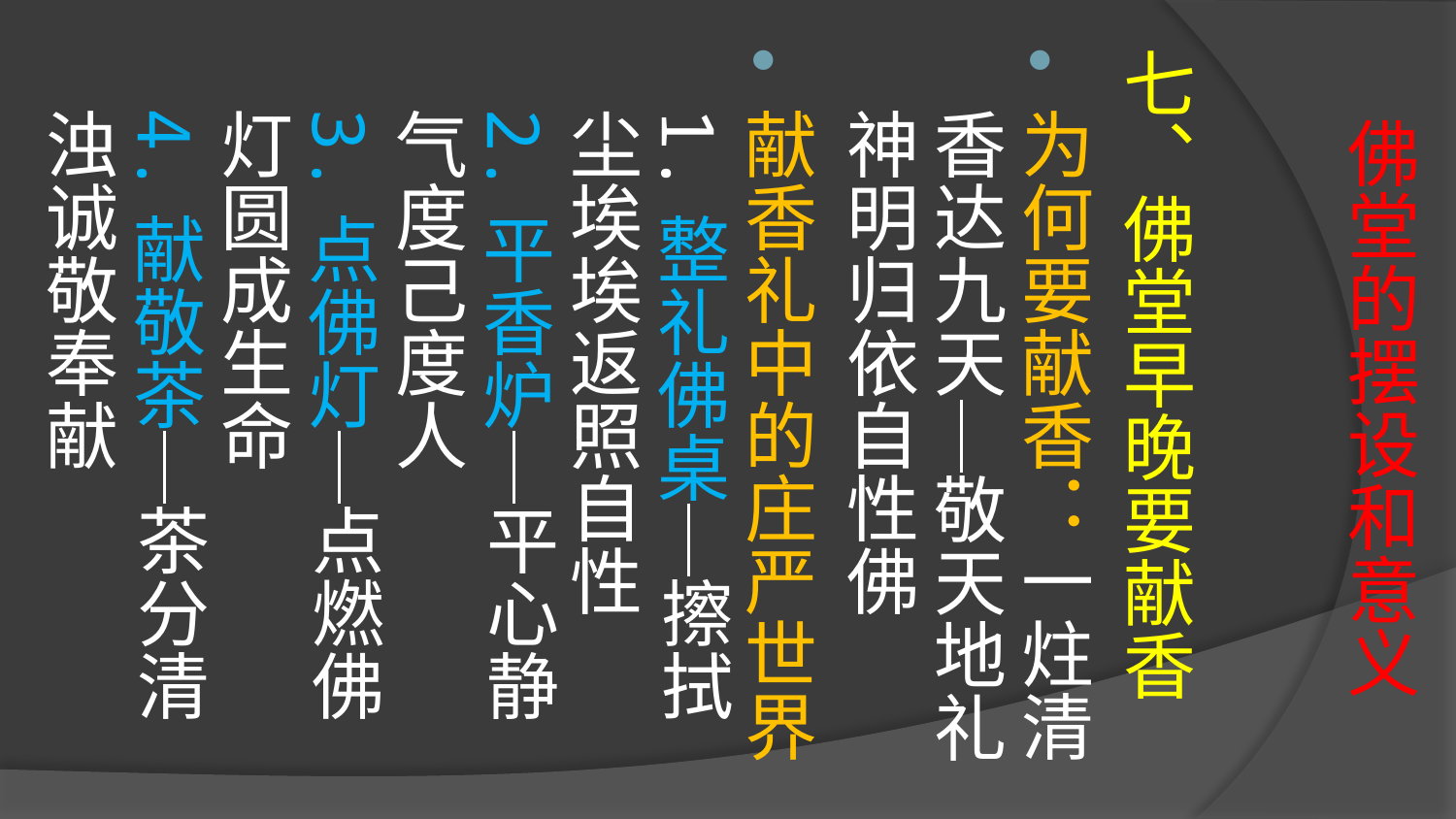

# 佛堂的摆设和意义
七、佛堂早晚要献香
为何要献香：一炷清香达九天─敬天地礼神明归依自性佛
献香礼中的庄严世界
1.整礼佛桌─擦拭尘埃埃返照自性
2.平香炉─平心静气度己度人
3.点佛灯─点燃佛灯圆成生命
4.献敬茶─茶分清浊诚敬奉献